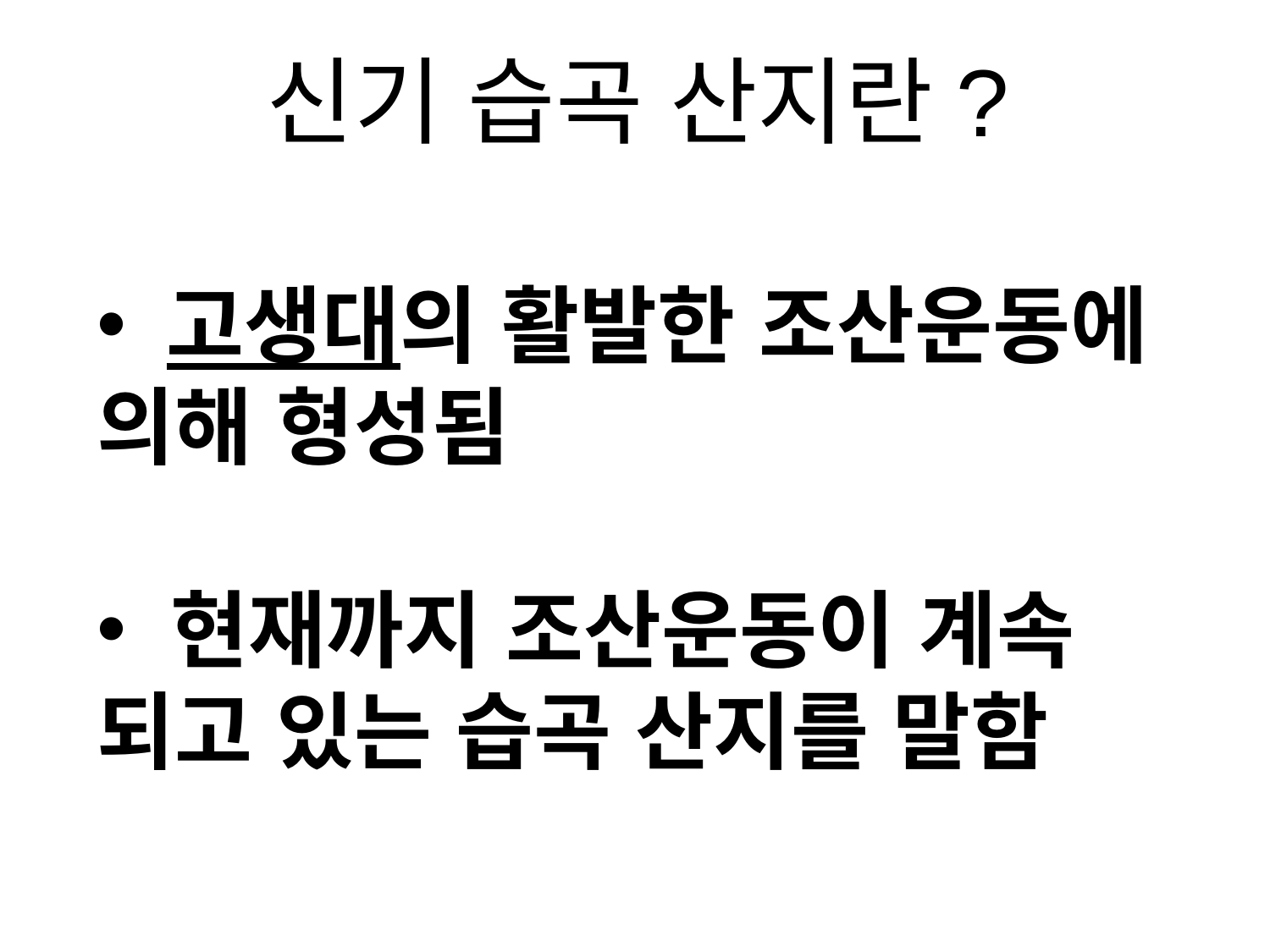

# 신기 습곡 산지란?
 고생대의 활발한 조산운동에 의해 형성됨

 현재까지 조산운동이 계속 되고 있는 습곡 산지를 말함